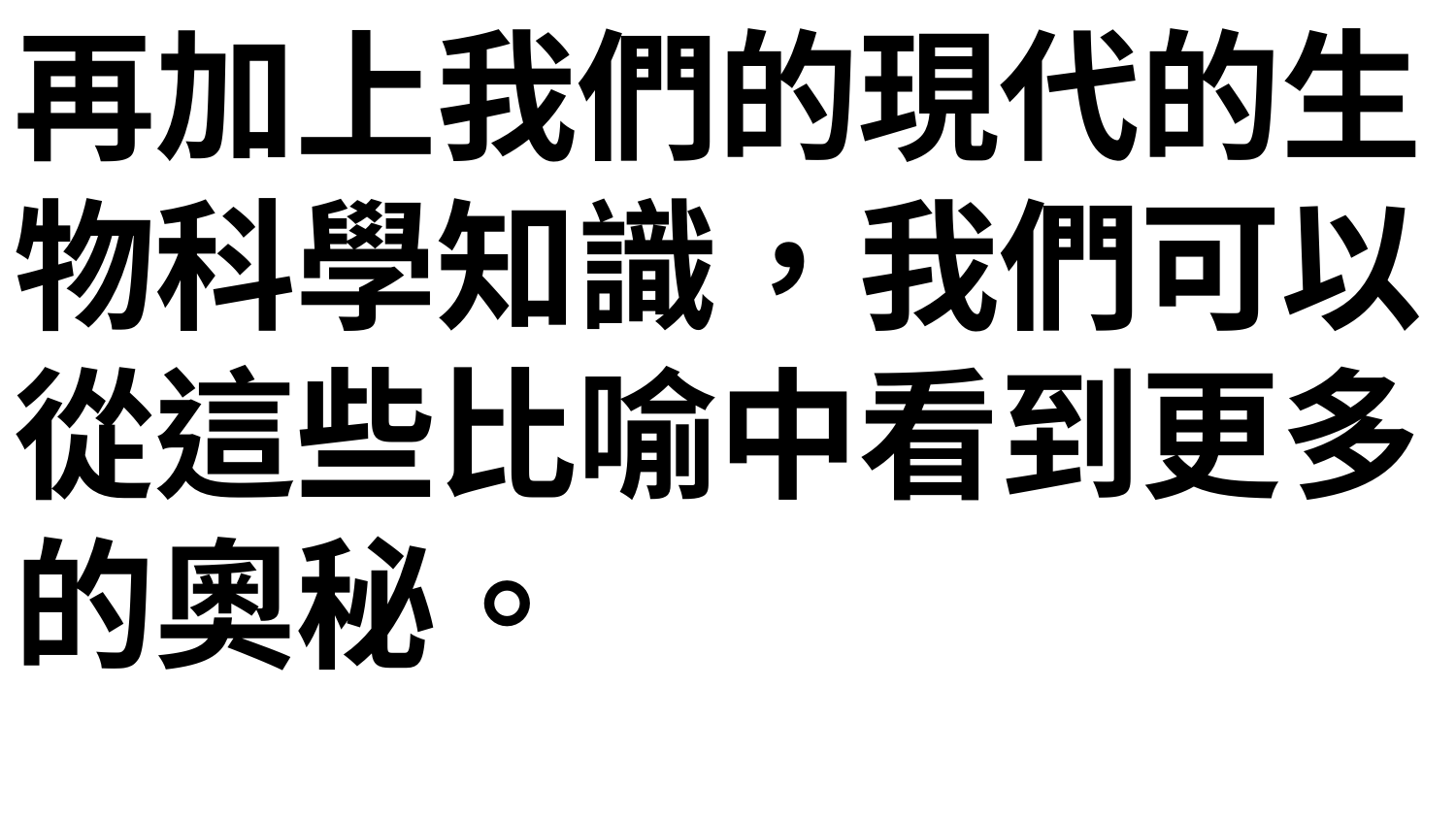

再加上我們的現代的生物科學知識，我們可以從這些比喻中看到更多的奧秘。